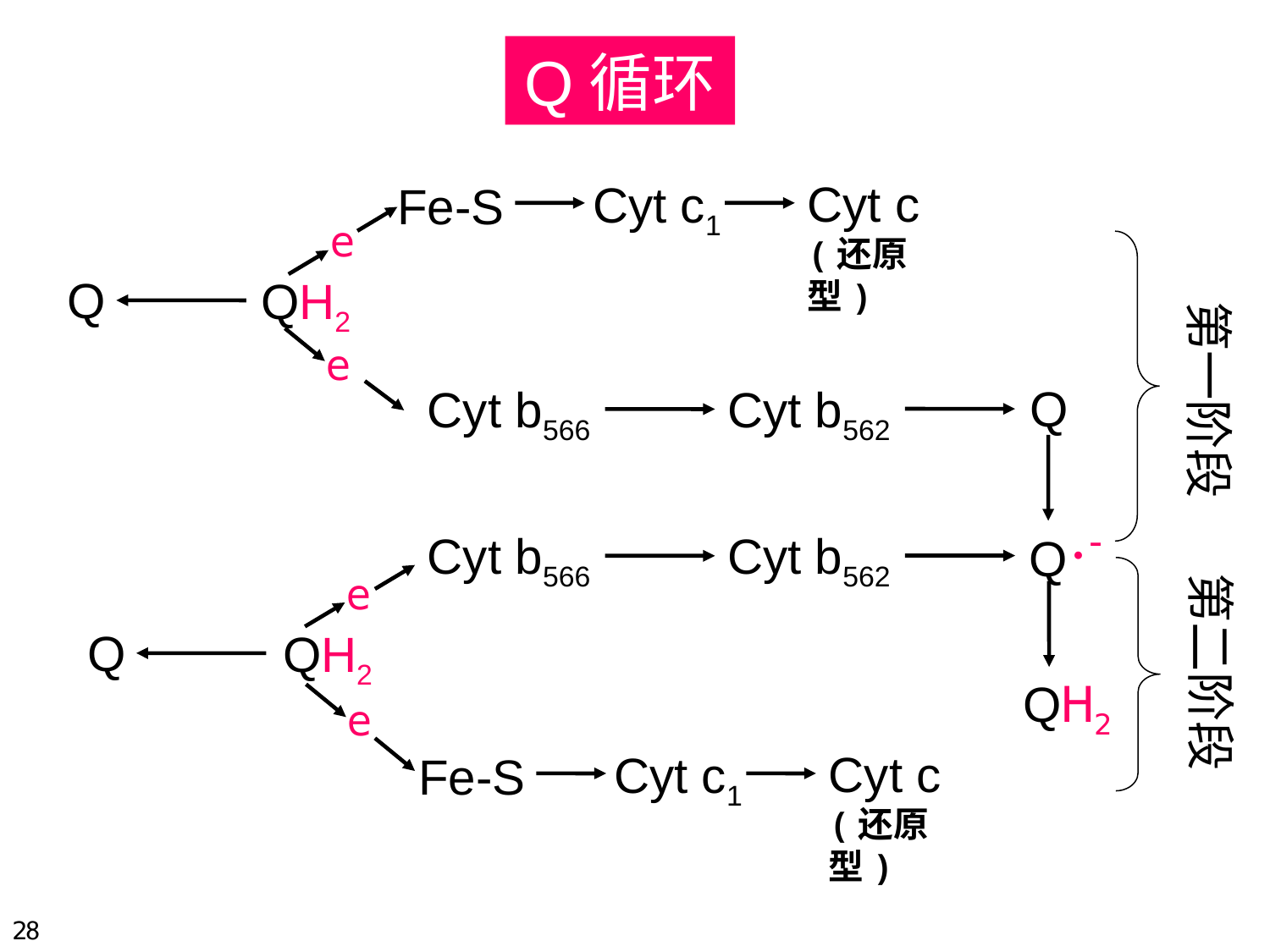

Q循环
Cyt c (还原型)
Cyt c1
Fe-S

e

第一阶段
Q

QH2

e
Q
Cyt b566
Cyt b562

Q·-
Cyt b566
Cyt b562

第二阶段
e

QH2
Q

QH2

e

Cyt c (还原型)
Cyt c1
Fe-S

28